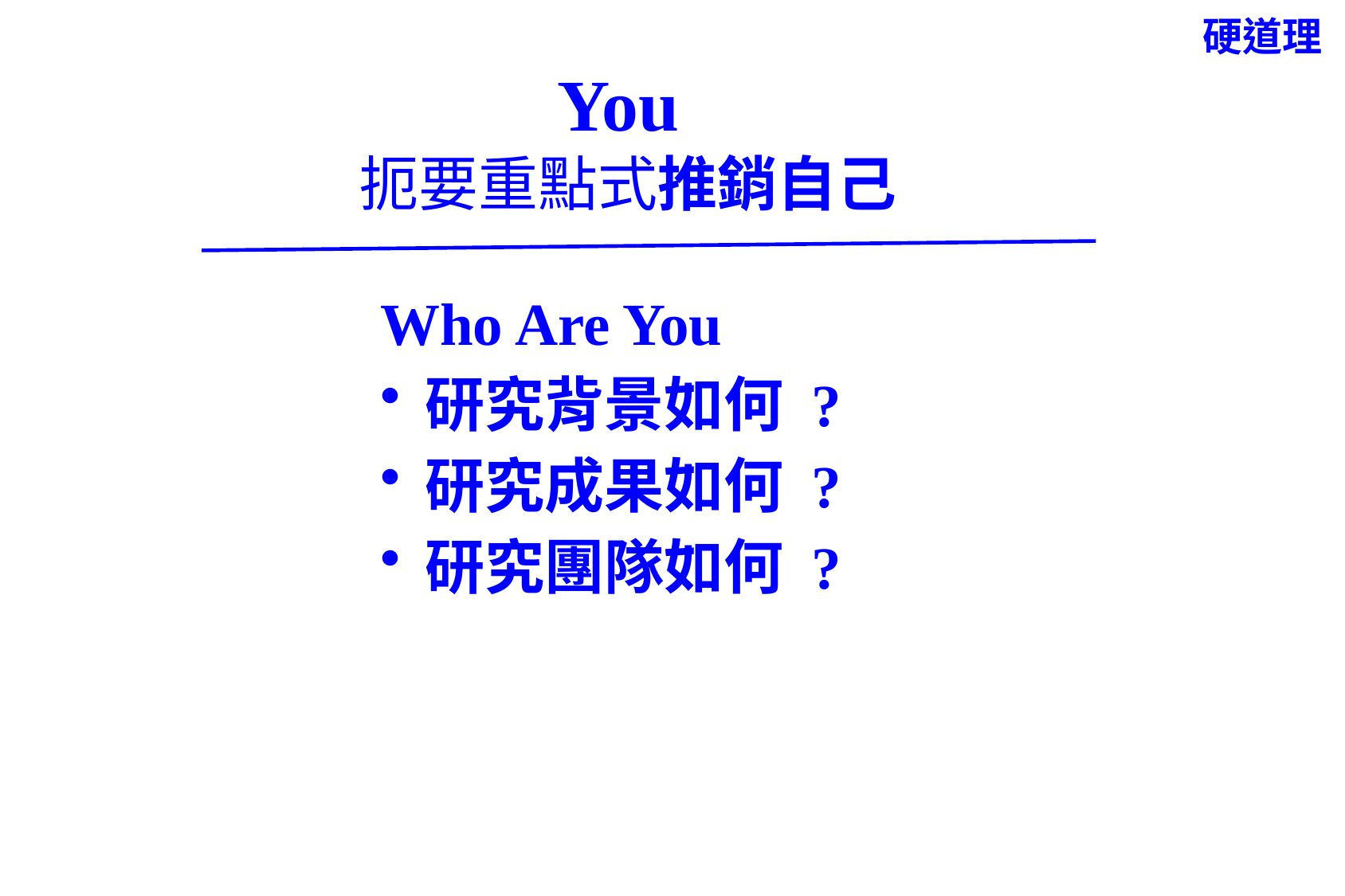

硬道理
# You 扼要重點式推銷自己

Who Are You
研究背景如何 ?
研究成果如何 ?
研究團隊如何 ?